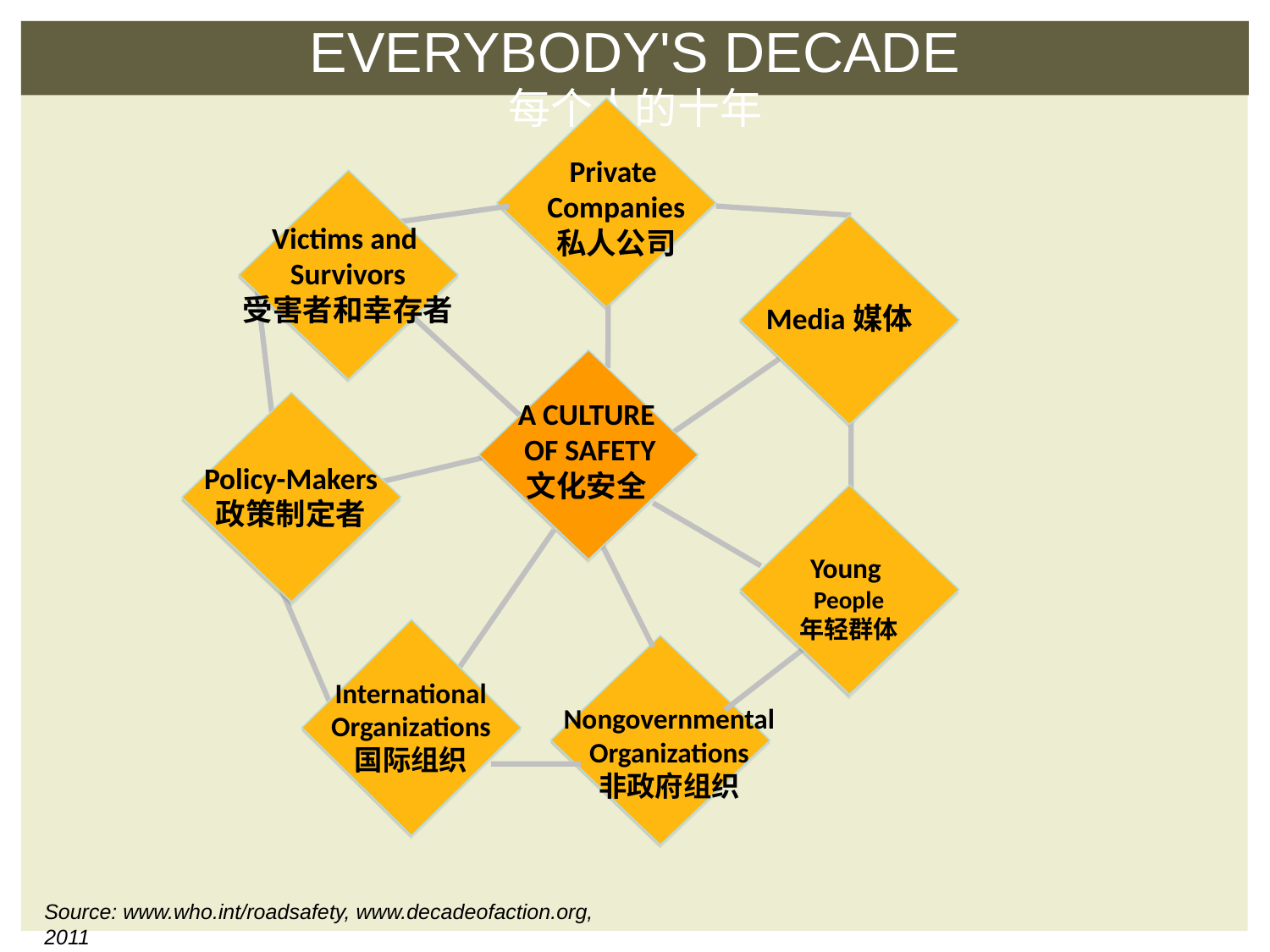

Everybody's Decade
每个人的十年

Private
Companies
私人公司

Victims and
Survivors
受害者和幸存者

Media媒体

Policy-Makers
政策制定者

A CULTURE
OF SAFETY
文化安全

Young
People
年轻群体

International
Organizations
国际组织

Nongovernmental
Organizations
非政府组织

Source: www.who.int/roadsafety, www.decadeofaction.org, 2011